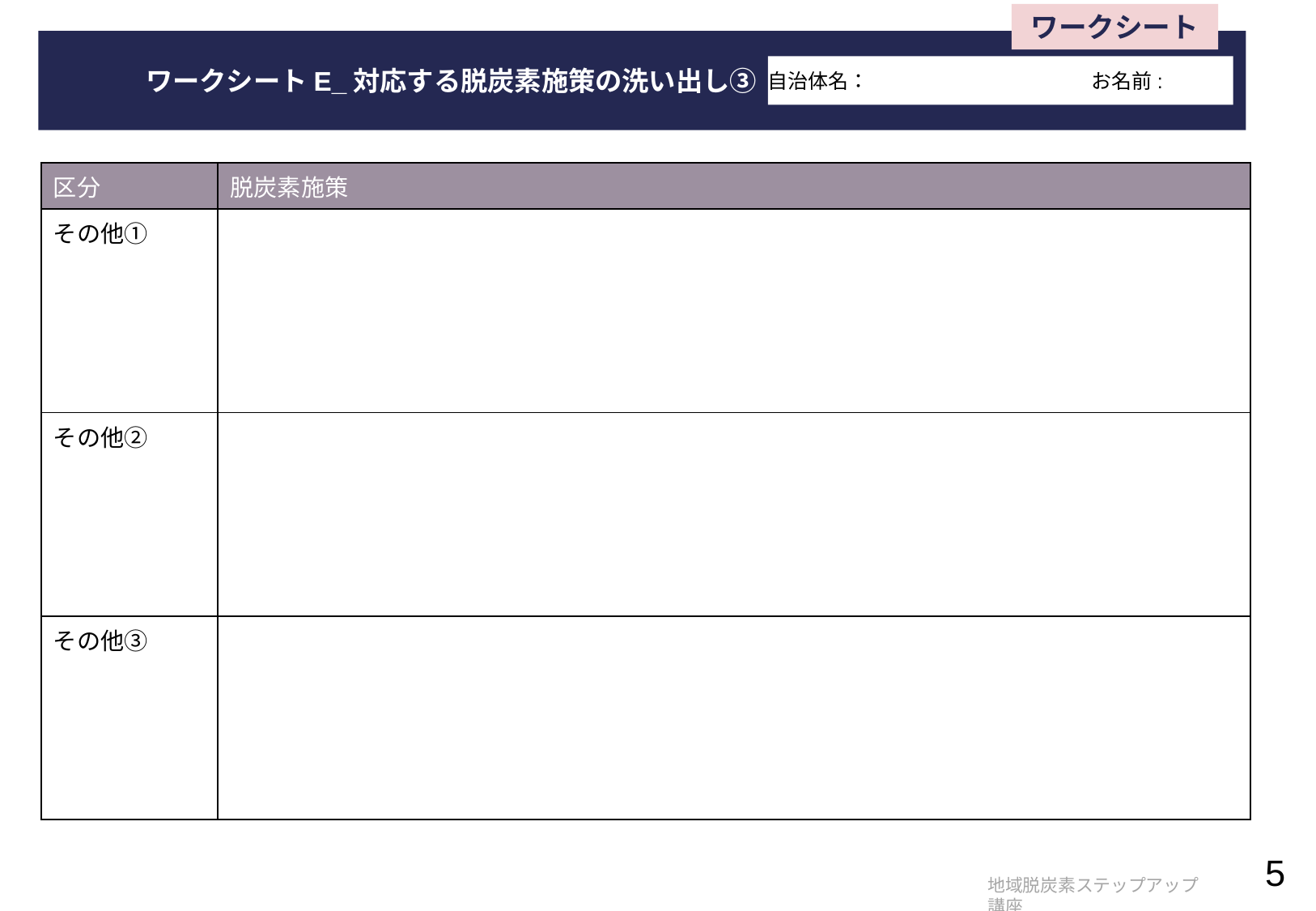

ワークシート
　　　　ワークシートE_対応する脱炭素施策の洗い出し③
自治体名：　　　　　　　　　　　お名前:
| 区分 | 脱炭素施策 |
| --- | --- |
| その他① |  |
| その他② |  |
| その他③ |  |